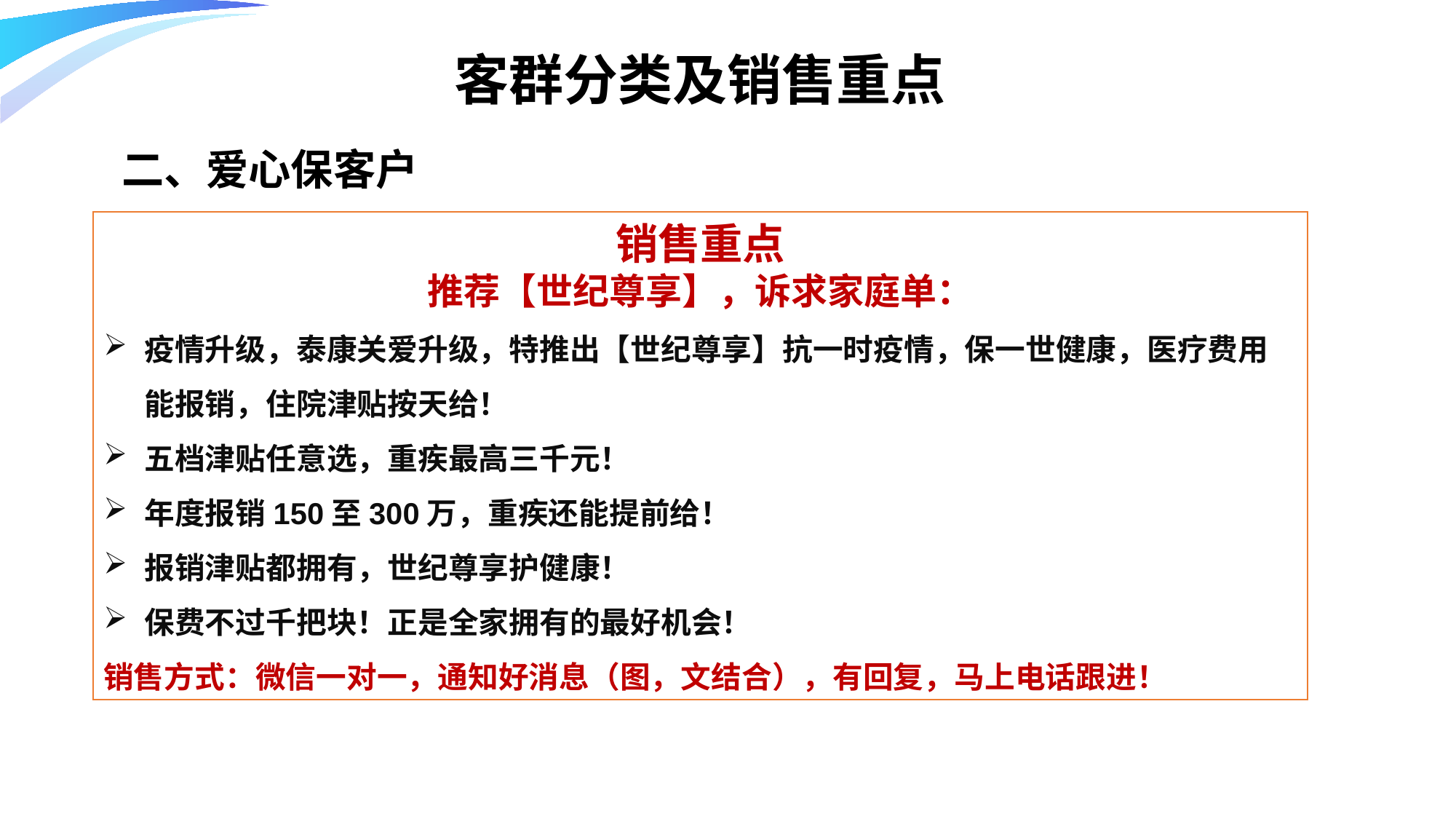

客群分类及销售重点
二、爱心保客户
销售重点
推荐【世纪尊享】，诉求家庭单：
疫情升级，泰康关爱升级，特推出【世纪尊享】抗一时疫情，保一世健康，医疗费用能报销，住院津贴按天给！
五档津贴任意选，重疾最高三千元！
年度报销150至300万，重疾还能提前给！
报销津贴都拥有，世纪尊享护健康！
保费不过千把块！正是全家拥有的最好机会！
销售方式：微信一对一，通知好消息（图，文结合），有回复，马上电话跟进！